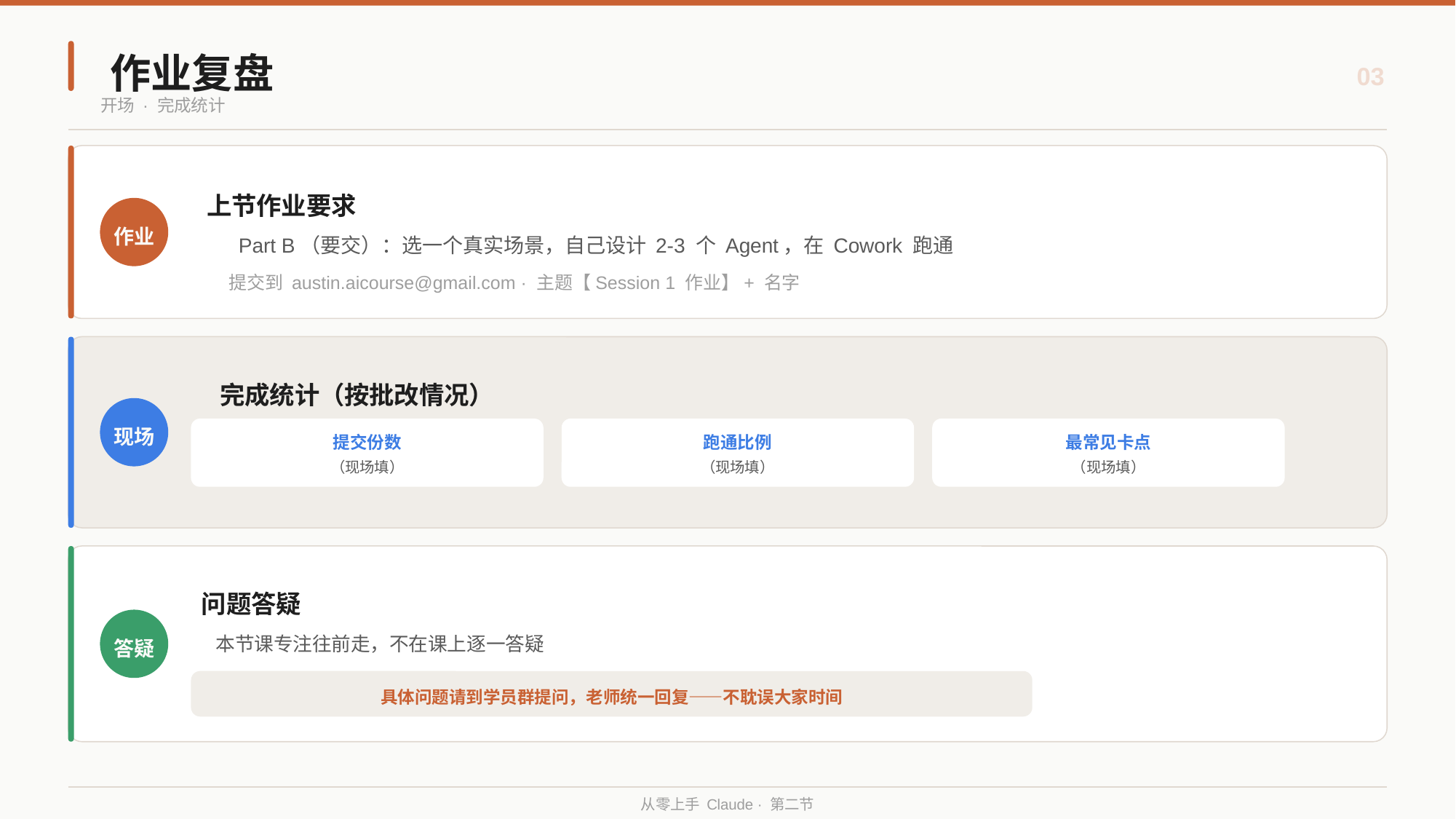

作业复盘
03
开场 · 完成统计

上节作业要求

作业
Part B（要交）：选一个真实场景，自己设计 2-3 个 Agent，在 Cowork 跑通
提交到 austin.aicourse@gmail.com · 主题【Session 1 作业】+ 名字

完成统计（按批改情况）

现场
提交份数
跑通比例
最常见卡点
（现场填）
（现场填）
（现场填）

问题答疑

本节课专注往前走，不在课上逐一答疑
答疑

具体问题请到学员群提问，老师统一回复——不耽误大家时间

从零上手 Claude · 第二节